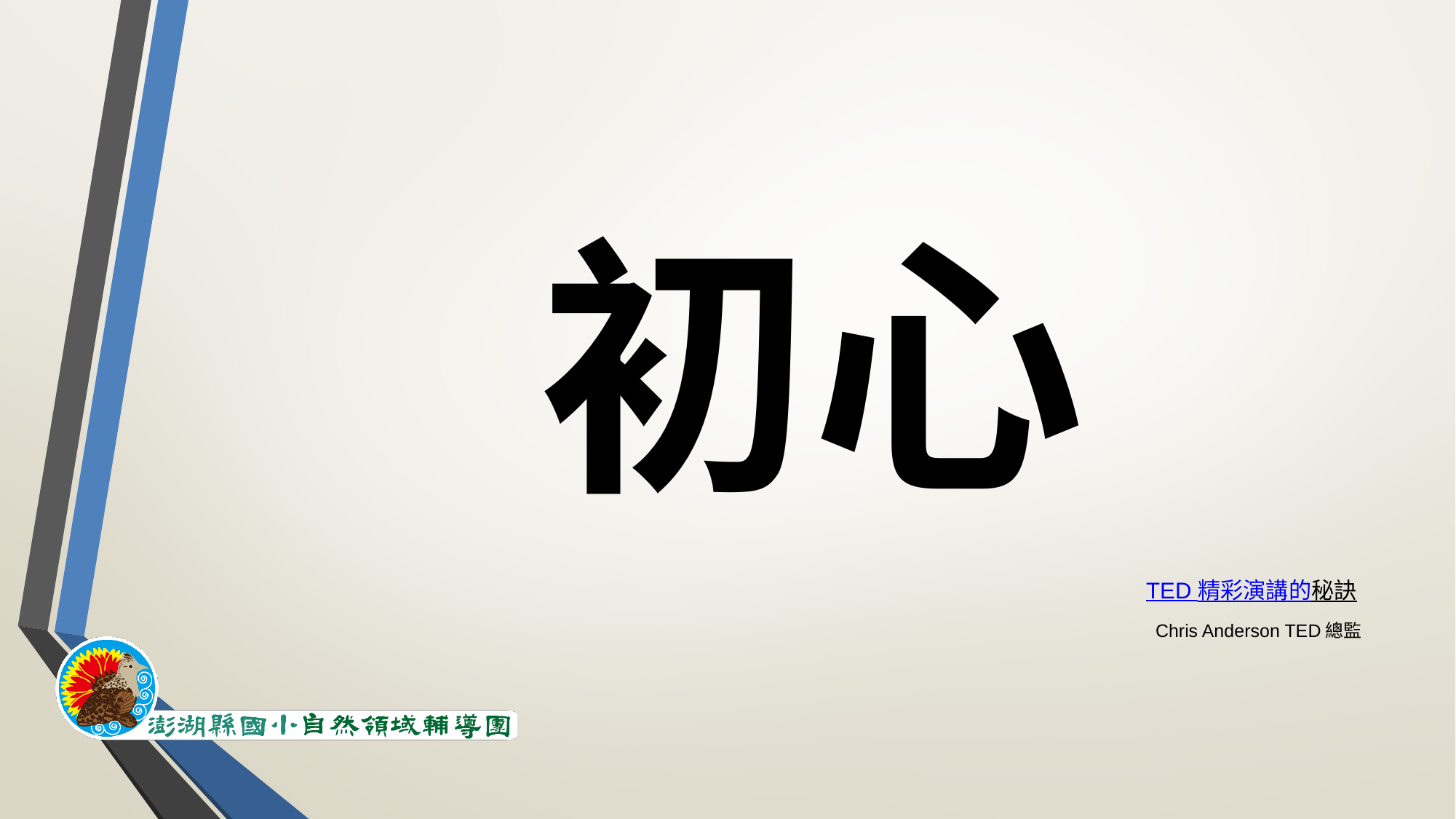

# 初心
TED 精彩演講的秘訣
Chris Anderson TED總監